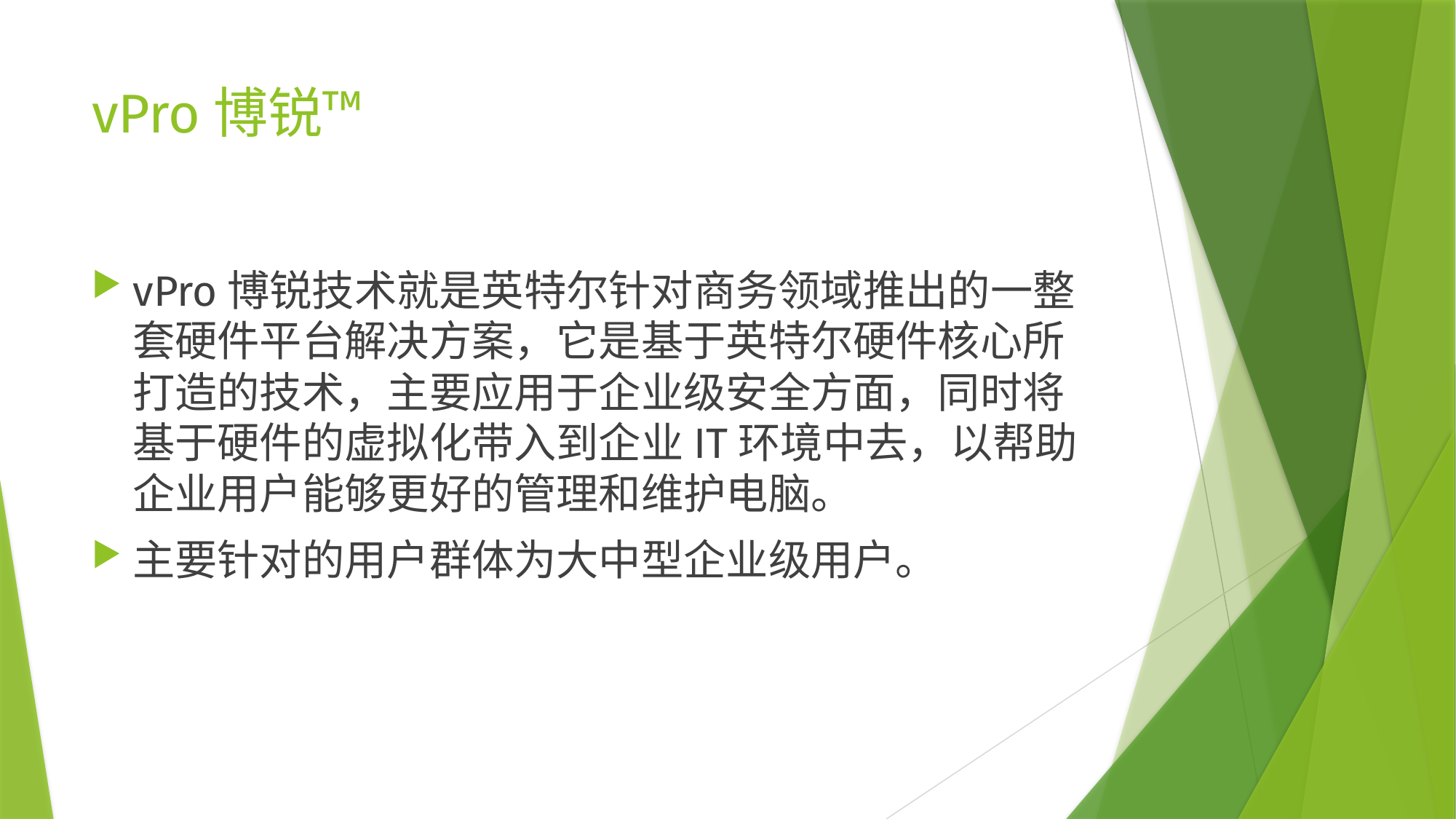

# vPro博锐™
vPro博锐技术就是英特尔针对商务领域推出的一整套硬件平台解决方案，它是基于英特尔硬件核心所打造的技术，主要应用于企业级安全方面，同时将基于硬件的虚拟化带入到企业IT环境中去，以帮助企业用户能够更好的管理和维护电脑。
主要针对的用户群体为大中型企业级用户。